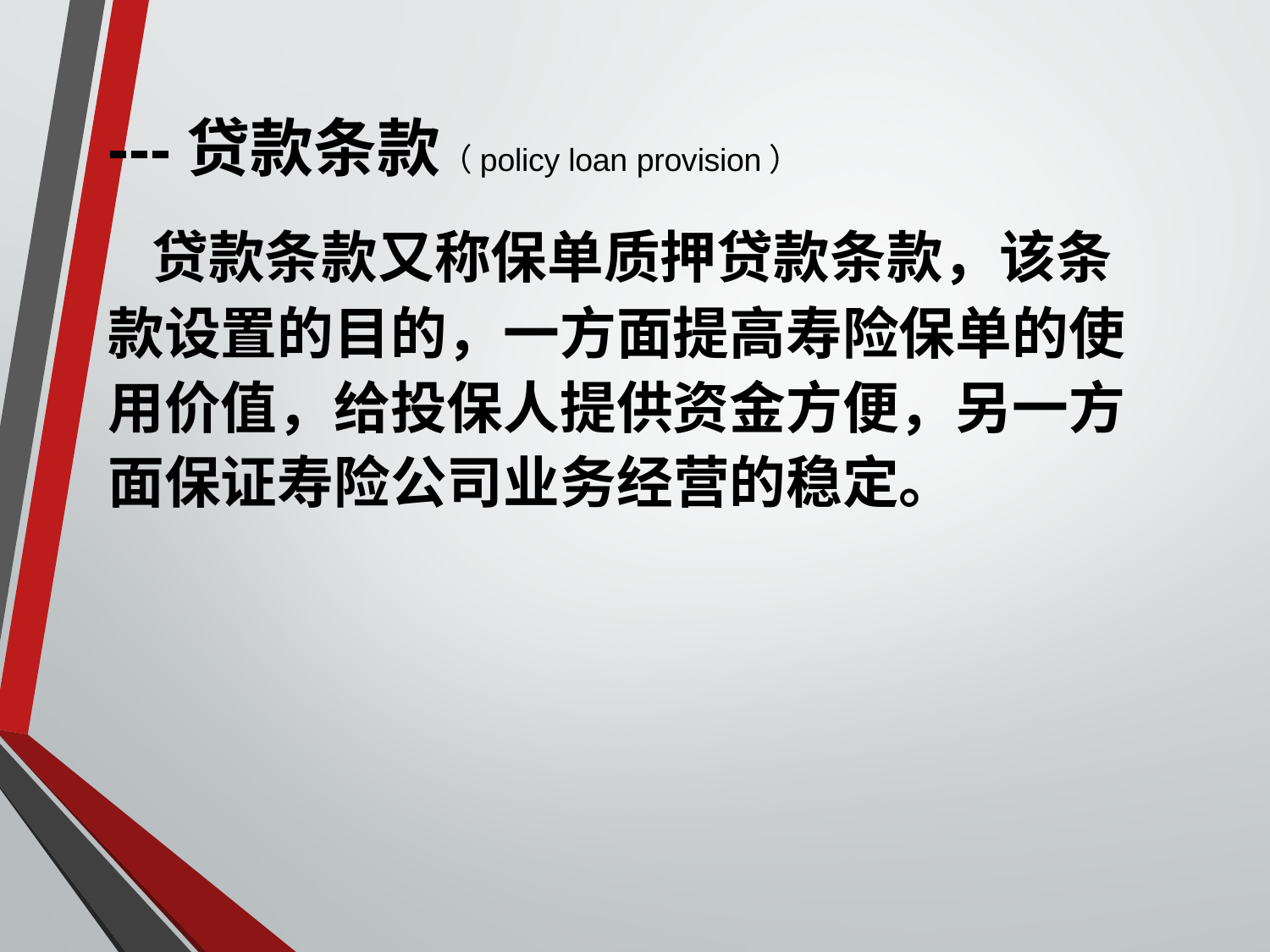

---贷款条款（policy loan provision）
  贷款条款又称保单质押贷款条款，该条款设置的目的，一方面提高寿险保单的使用价值，给投保人提供资金方便，另一方面保证寿险公司业务经营的稳定。